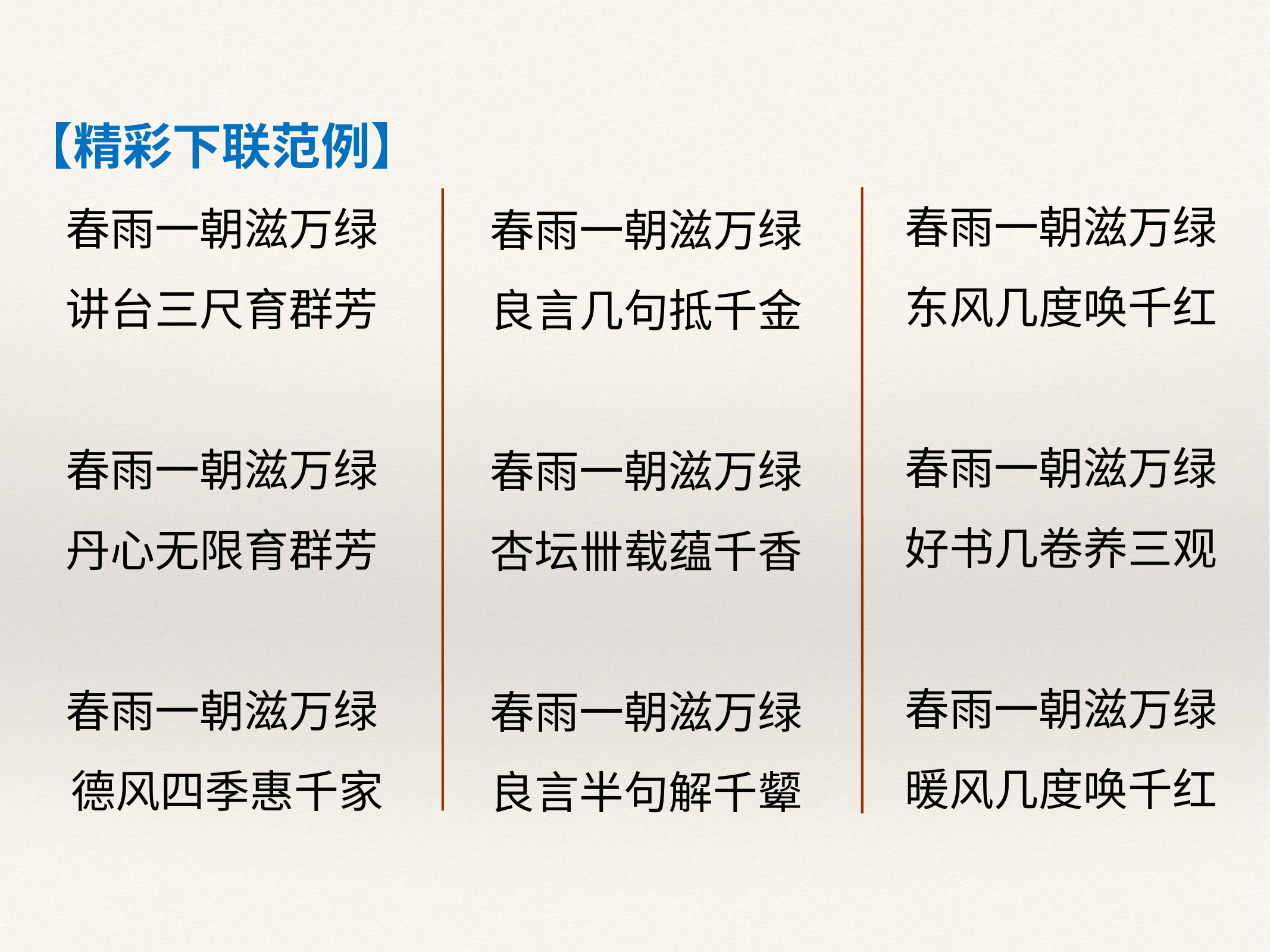

【精彩下联范例】
春雨一朝滋万绿
讲台三尺育群芳

春雨一朝滋万绿
丹心无限育群芳

春雨一朝滋万绿
 德风四季惠千家
春雨一朝滋万绿
东风几度唤千红

春雨一朝滋万绿
好书几卷养三观

春雨一朝滋万绿
暖风几度唤千红

春雨一朝滋万绿
良言几句抵千金

春雨一朝滋万绿
杏坛卌载蕴千香

春雨一朝滋万绿
良言半句解千颦